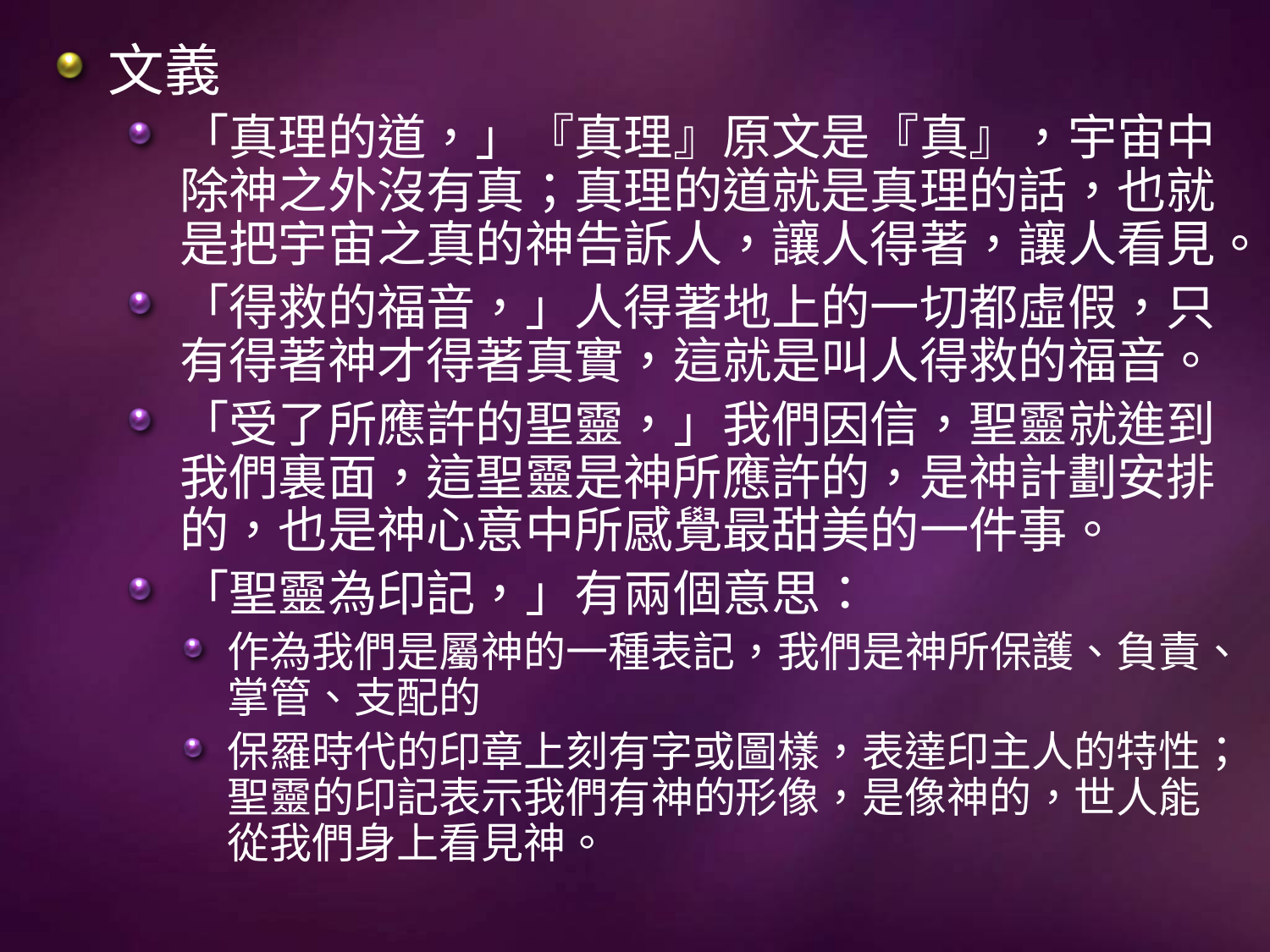

文義
「真理的道，」『真理』原文是『真』，宇宙中除神之外沒有真；真理的道就是真理的話，也就是把宇宙之真的神告訴人，讓人得著，讓人看見。
「得救的福音，」人得著地上的一切都虛假，只有得著神才得著真實，這就是叫人得救的福音。
「受了所應許的聖靈，」我們因信，聖靈就進到我們裏面，這聖靈是神所應許的，是神計劃安排的，也是神心意中所感覺最甜美的一件事。
「聖靈為印記，」有兩個意思：
作為我們是屬神的一種表記，我們是神所保護、負責、掌管、支配的
保羅時代的印章上刻有字或圖樣，表達印主人的特性；聖靈的印記表示我們有神的形像，是像神的，世人能從我們身上看見神。